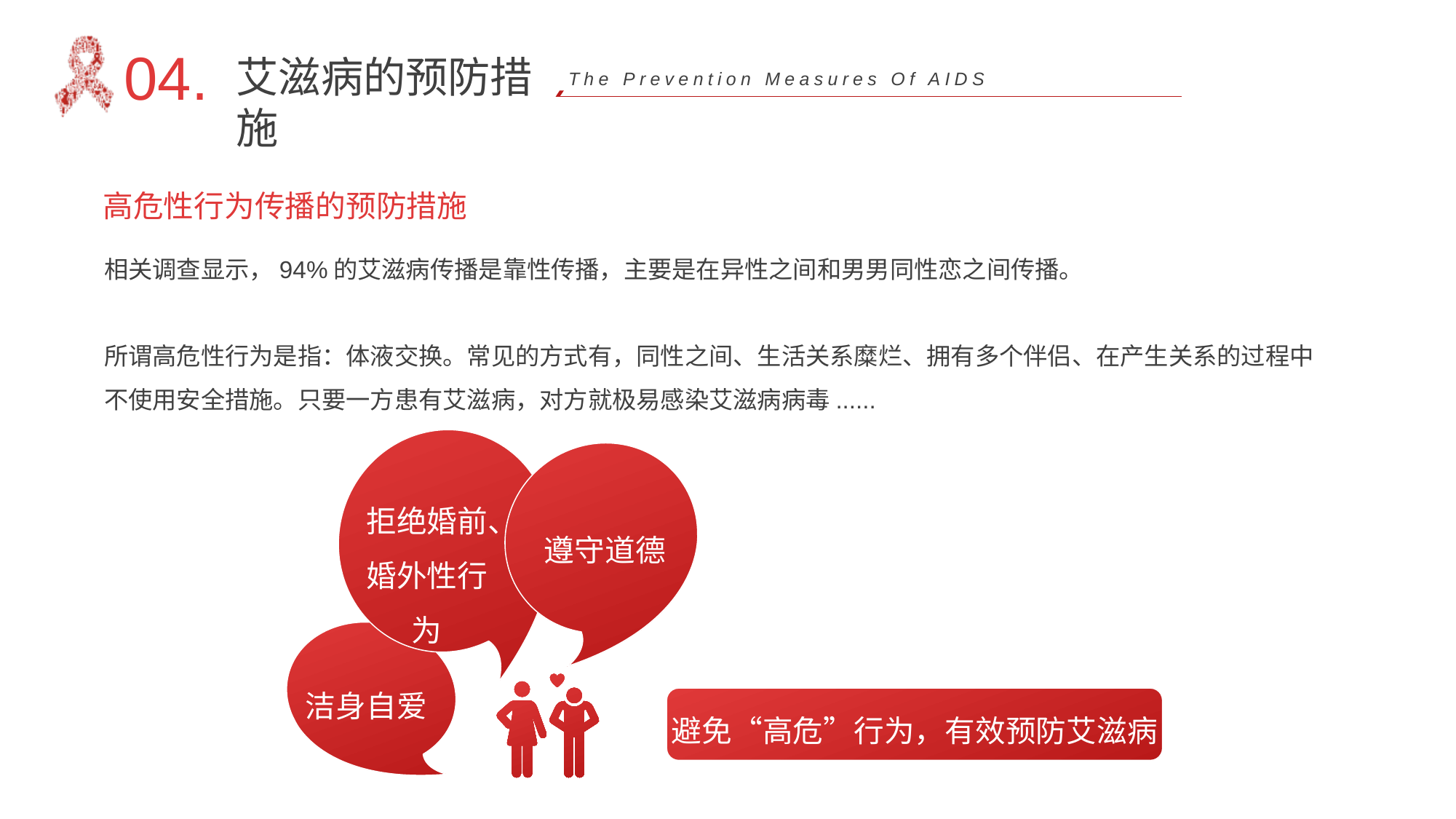

04.
艾滋病的预防措施
The Prevention Measures Of AIDS

高危性行为传播的预防措施
相关调查显示，94%的艾滋病传播是靠性传播，主要是在异性之间和男男同性恋之间传播。

所谓高危性行为是指：体液交换。常见的方式有，同性之间、生活关系糜烂、拥有多个伴侣、在产生关系的过程中不使用安全措施。只要一方患有艾滋病，对方就极易感染艾滋病病毒......

拒绝婚前、婚外性行为
遵守道德

洁身自爱

避免“高危”行为，有效预防艾滋病